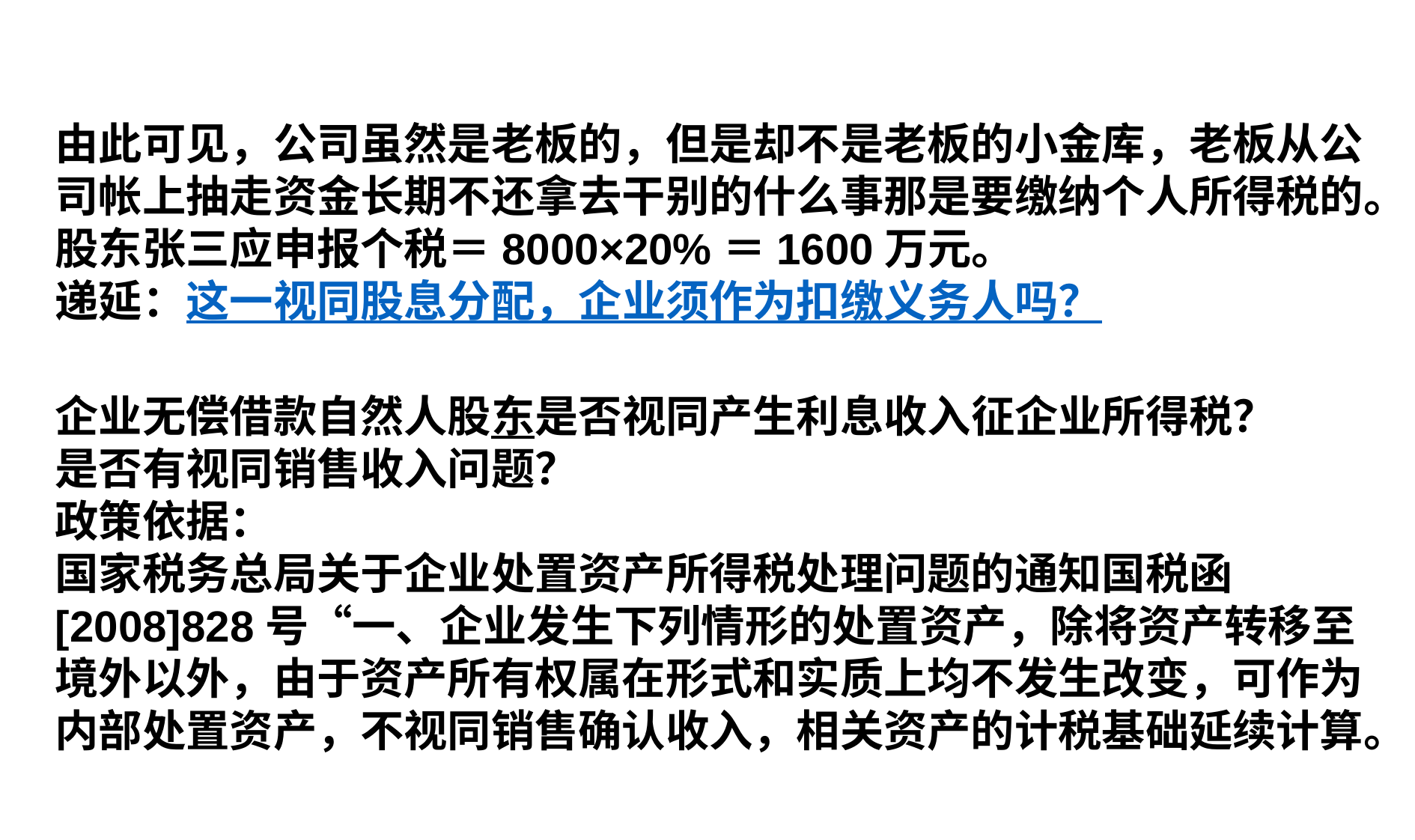

由此可见，公司虽然是老板的，但是却不是老板的小金库，老板从公司帐上抽走资金长期不还拿去干别的什么事那是要缴纳个人所得税的。
股东张三应申报个税＝8000×20%＝1600万元。
递延：这一视同股息分配，企业须作为扣缴义务人吗？

企业无偿借款自然人股东是否视同产生利息收入征企业所得税？
是否有视同销售收入问题？
政策依据：
国家税务总局关于企业处置资产所得税处理问题的通知国税函[2008]828号“一、企业发生下列情形的处置资产，除将资产转移至境外以外，由于资产所有权属在形式和实质上均不发生改变，可作为内部处置资产，不视同销售确认收入，相关资产的计税基础延续计算。